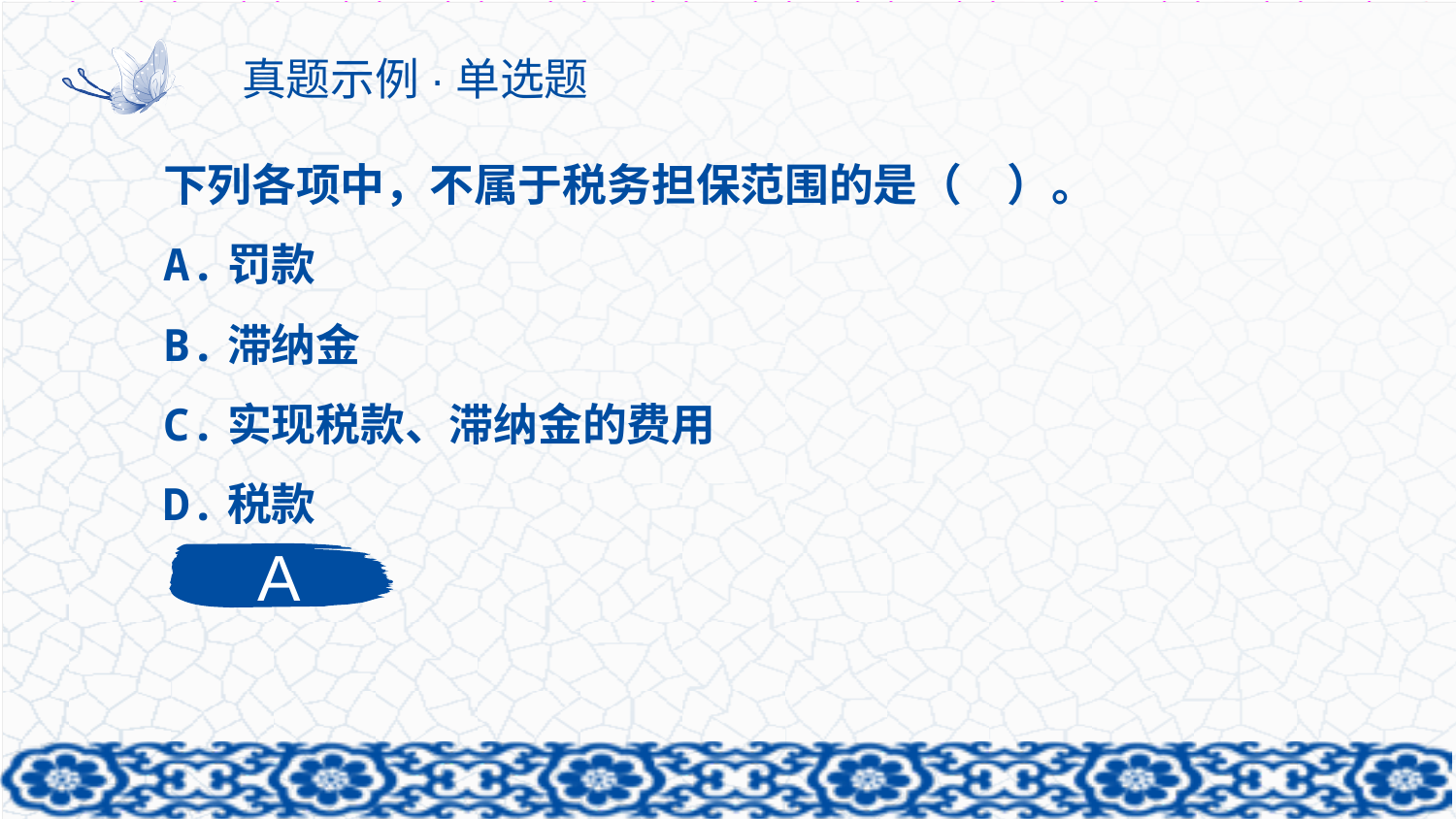

# 真题示例·单选题
下列各项中，不属于税务担保范围的是（　）。
A.罚款
B.滞纳金
C.实现税款、滞纳金的费用
D.税款

A